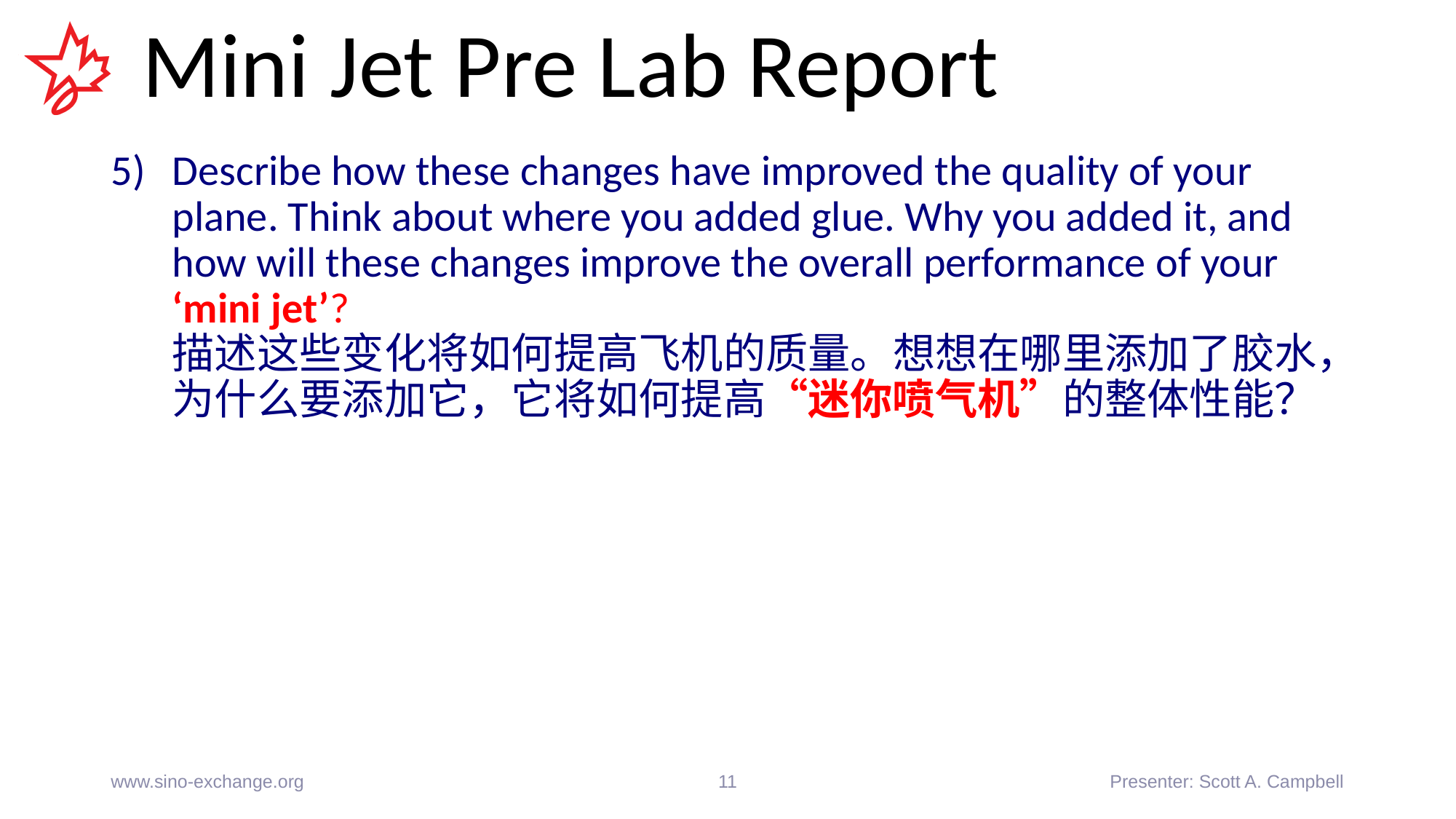

# Mini Jet Pre Lab Report
Describe how these changes have improved the quality of your plane. Think about where you added glue. Why you added it, and how will these changes improve the overall performance of your ‘mini jet’?
描述这些变化将如何提高飞机的质量。想想在哪里添加了胶水，为什么要添加它，它将如何提高“迷你喷气机”的整体性能？
www.sino-exchange.org
11
Presenter: Scott A. Campbell